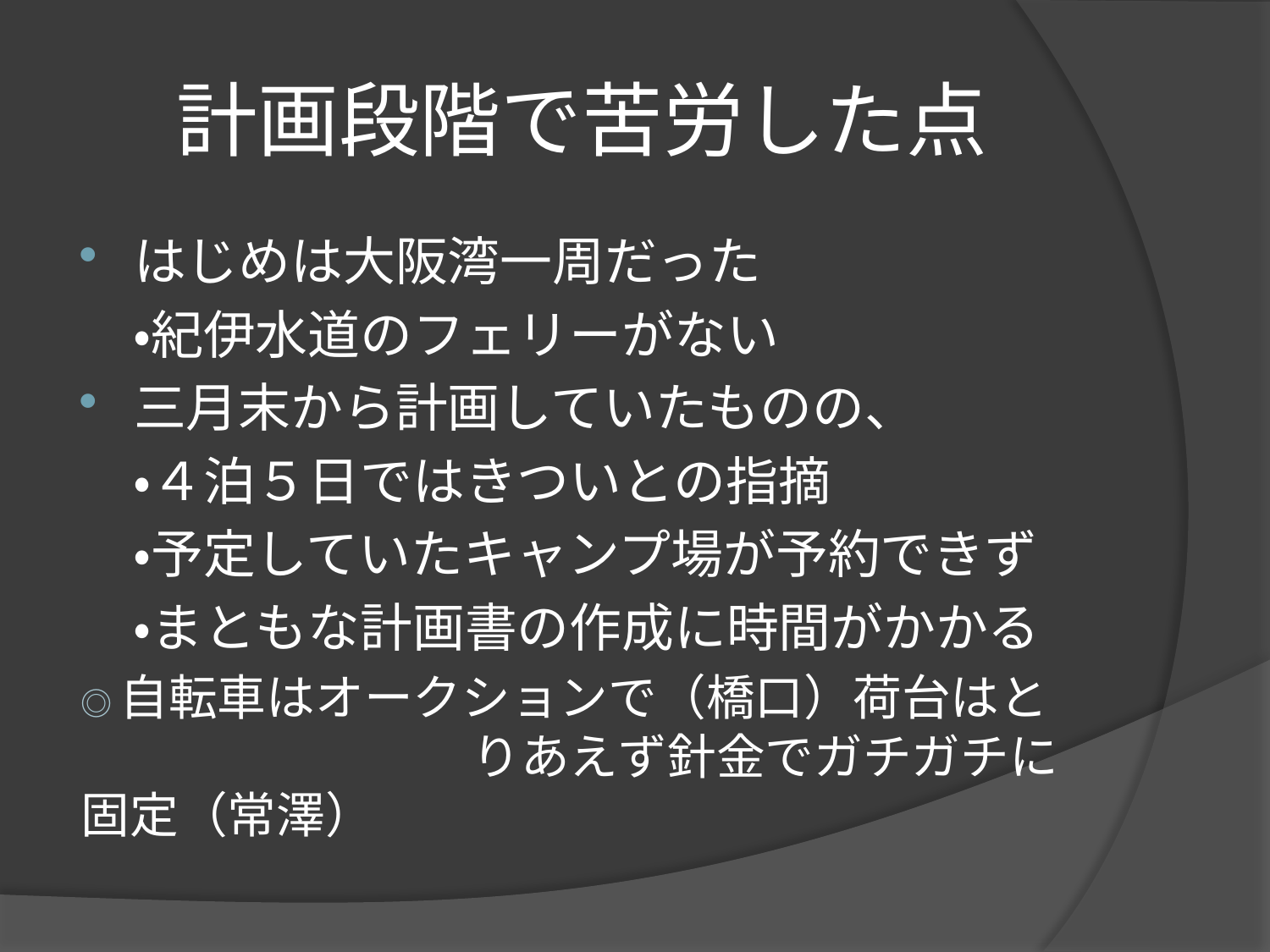

# 計画段階で苦労した点
はじめは大阪湾一周だった
　・紀伊水道のフェリーがない
三月末から計画していたものの、
　・４泊５日ではきついとの指摘
　・予定していたキャンプ場が予約できず
　・まともな計画書の作成に時間がかかる
◎自転車はオークションで（橋口）荷台はと　　　　　　　　りあえず針金でガチガチに固定（常澤）